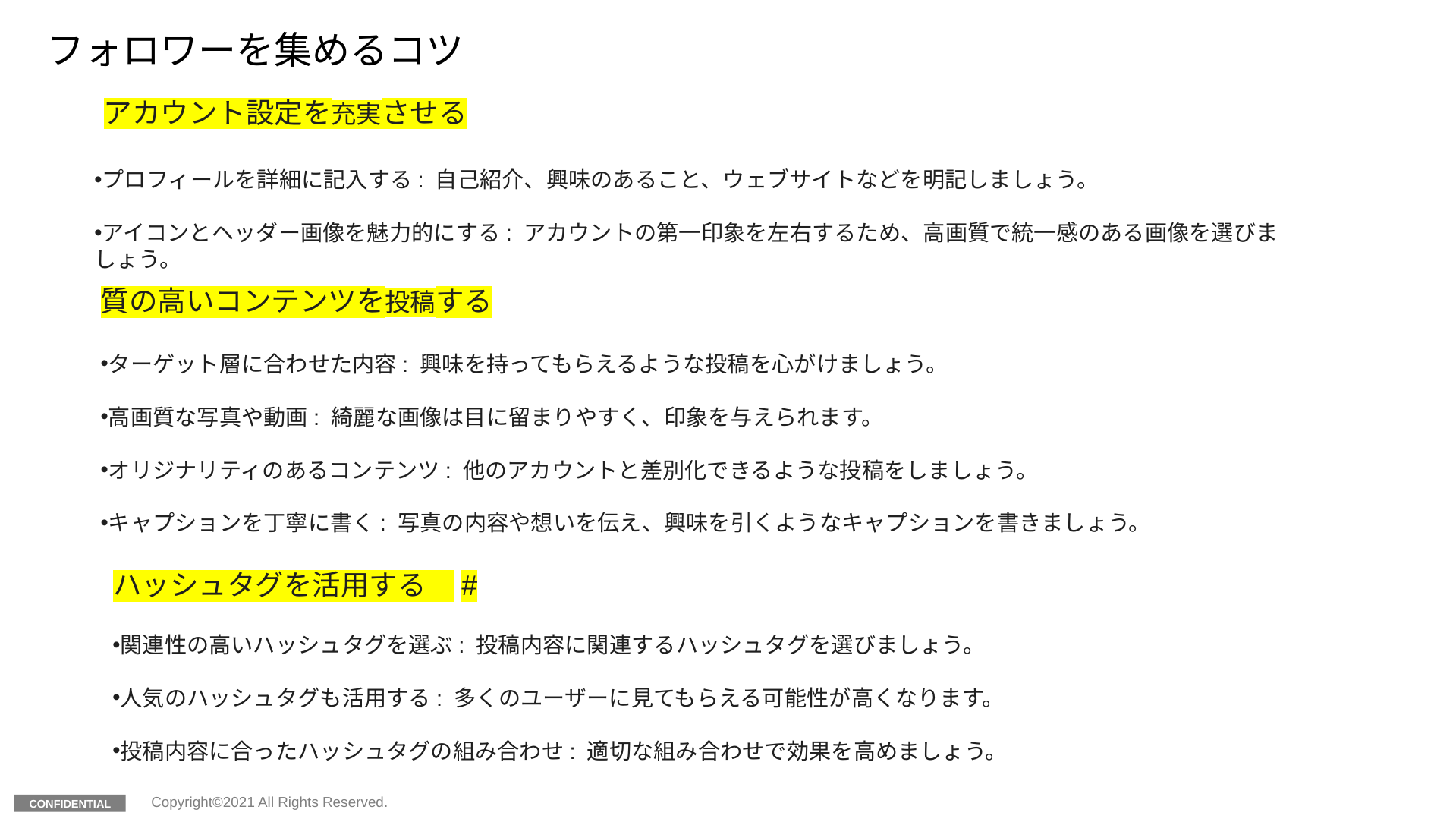

フォロワーを集めるコツ
アカウント設定を充実させる
プロフィールを詳細に記入する: 自己紹介、興味のあること、ウェブサイトなどを明記しましょう。

アイコンとヘッダー画像を魅力的にする: アカウントの第一印象を左右するため、高画質で統一感のある画像を選びましょう。
質の高いコンテンツを投稿する
ターゲット層に合わせた内容: 興味を持ってもらえるような投稿を心がけましょう。

高画質な写真や動画: 綺麗な画像は目に留まりやすく、印象を与えられます。

オリジナリティのあるコンテンツ: 他のアカウントと差別化できるような投稿をしましょう。

キャプションを丁寧に書く: 写真の内容や想いを伝え、興味を引くようなキャプションを書きましょう。
ハッシュタグを活用する　#
関連性の高いハッシュタグを選ぶ: 投稿内容に関連するハッシュタグを選びましょう。

人気のハッシュタグも活用する: 多くのユーザーに見てもらえる可能性が高くなります。

投稿内容に合ったハッシュタグの組み合わせ: 適切な組み合わせで効果を高めましょう。